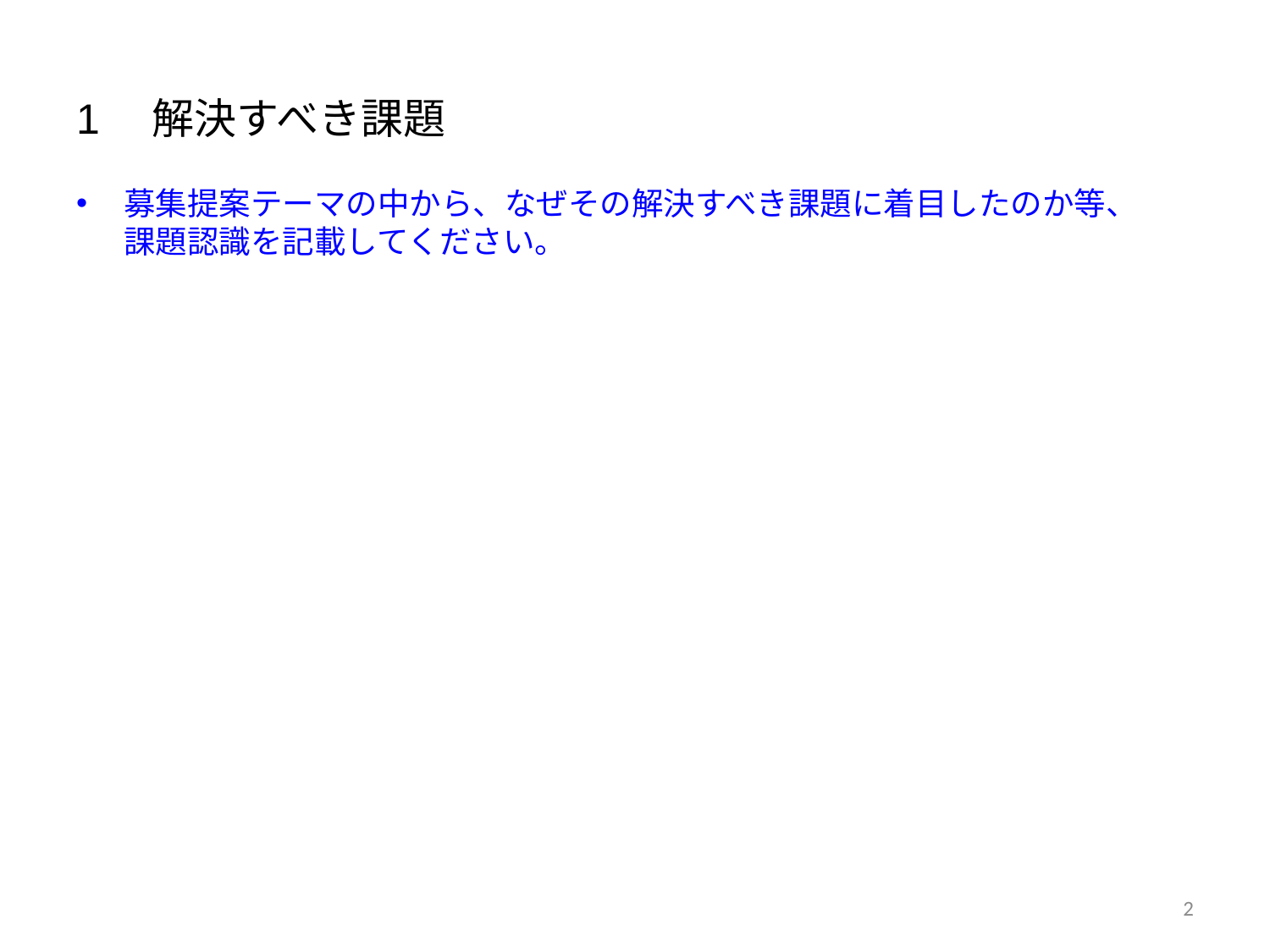

# 1　解決すべき課題
募集提案テーマの中から、なぜその解決すべき課題に着目したのか等、課題認識を記載してください。
2